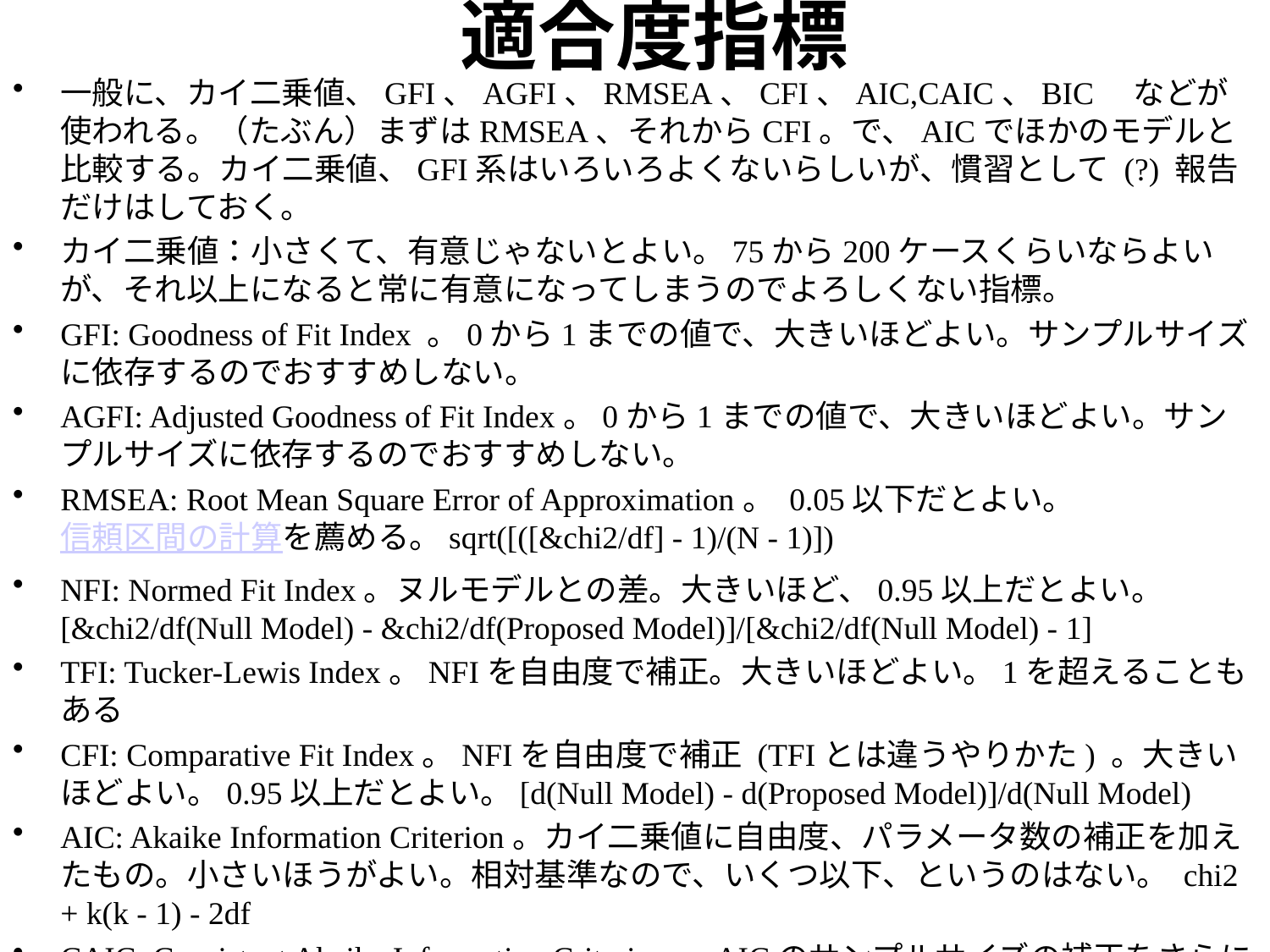

# 適合度指標
一般に、カイ二乗値、GFI、AGFI、RMSEA、CFI、AIC,CAIC、BIC　などが使われる。（たぶん）まずはRMSEA、それからCFI。で、AICでほかのモデルと比較する。カイ二乗値、GFI系はいろいろよくないらしいが、慣習として (?) 報告だけはしておく。
カイ二乗値：小さくて、有意じゃないとよい。75から200ケースくらいならよいが、それ以上になると常に有意になってしまうのでよろしくない指標。
GFI: Goodness of Fit Index 。0から1までの値で、大きいほどよい。サンプルサイズに依存するのでおすすめしない。
AGFI: Adjusted Goodness of Fit Index。0から1までの値で、大きいほどよい。サンプルサイズに依存するのでおすすめしない。
RMSEA: Root Mean Square Error of Approximation。 0.05以下だとよい。信頼区間の計算を薦める。sqrt([([&chi2/df] - 1)/(N - 1)])
NFI: Normed Fit Index。ヌルモデルとの差。大きいほど、0.95以上だとよい。[&chi2/df(Null Model) - &chi2/df(Proposed Model)]/[&chi2/df(Null Model) - 1]
TFI: Tucker-Lewis Index。NFIを自由度で補正。大きいほどよい。1を超えることもある
CFI: Comparative Fit Index。NFIを自由度で補正 (TFIとは違うやりかた) 。大きいほどよい。0.95以上だとよい。[d(Null Model) - d(Proposed Model)]/d(Null Model)
AIC: Akaike Information Criterion。カイ二乗値に自由度、パラメータ数の補正を加えたもの。小さいほうがよい。相対基準なので、いくつ以下、というのはない。 chi2 + k(k - 1) - 2df
CAIC: Consistent Akaike Information Criterion。AICのサンプルサイズの補正をさらに加えた。X2+(1+log(N))*(((k*(k-1)-2*df))/2)。Nはサンプルサイズ。
BIC: Bayesian Information Criterion。事後の分布との比較。小さいほどよい。chi2 + [k(k - 1)/2 - df]ln(N)